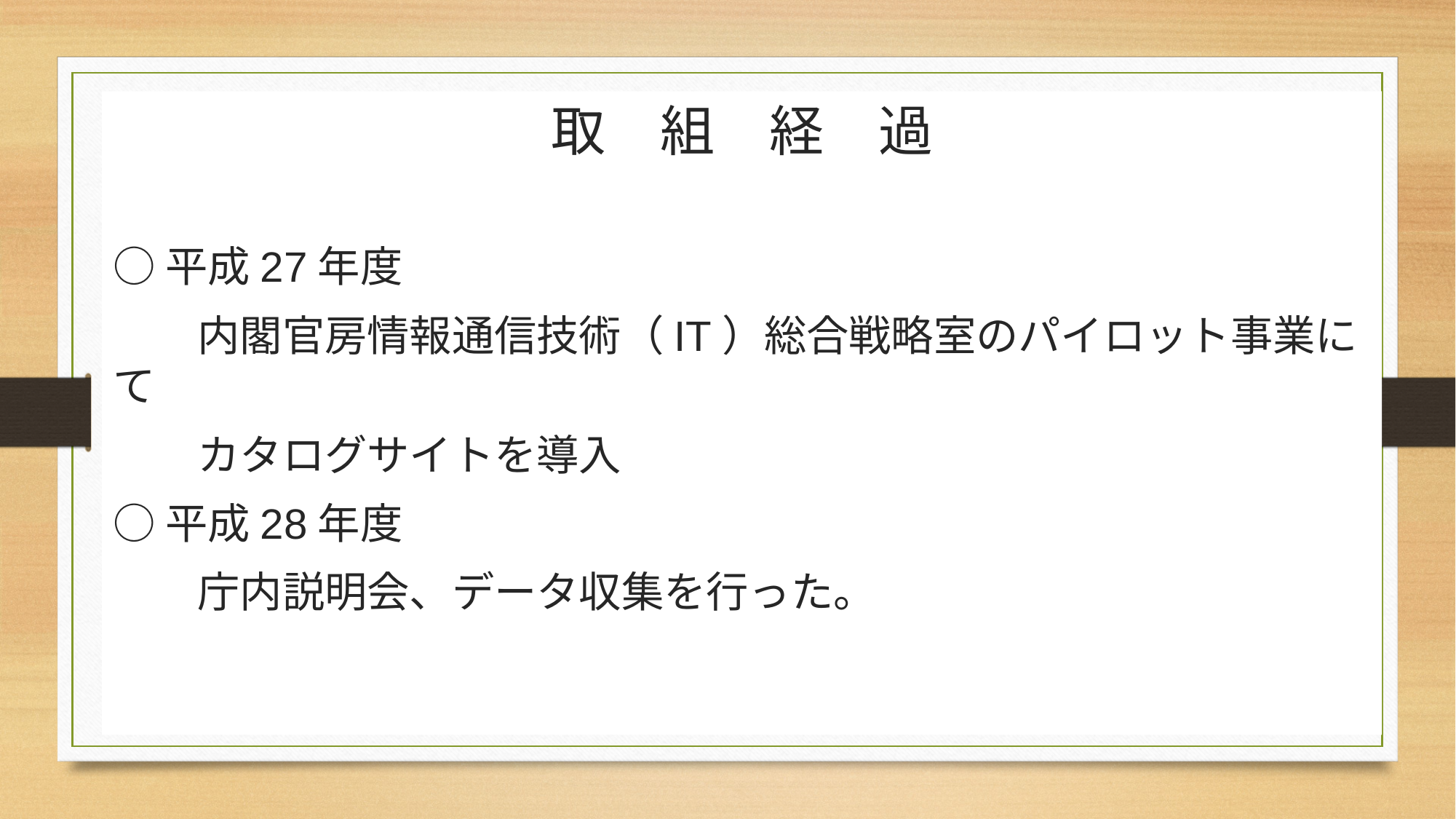

取　組　経　過

○平成27年度
　　内閣官房情報通信技術（IT）総合戦略室のパイロット事業にて
　　カタログサイトを導入
○平成28年度
　　庁内説明会、データ収集を行った。

2